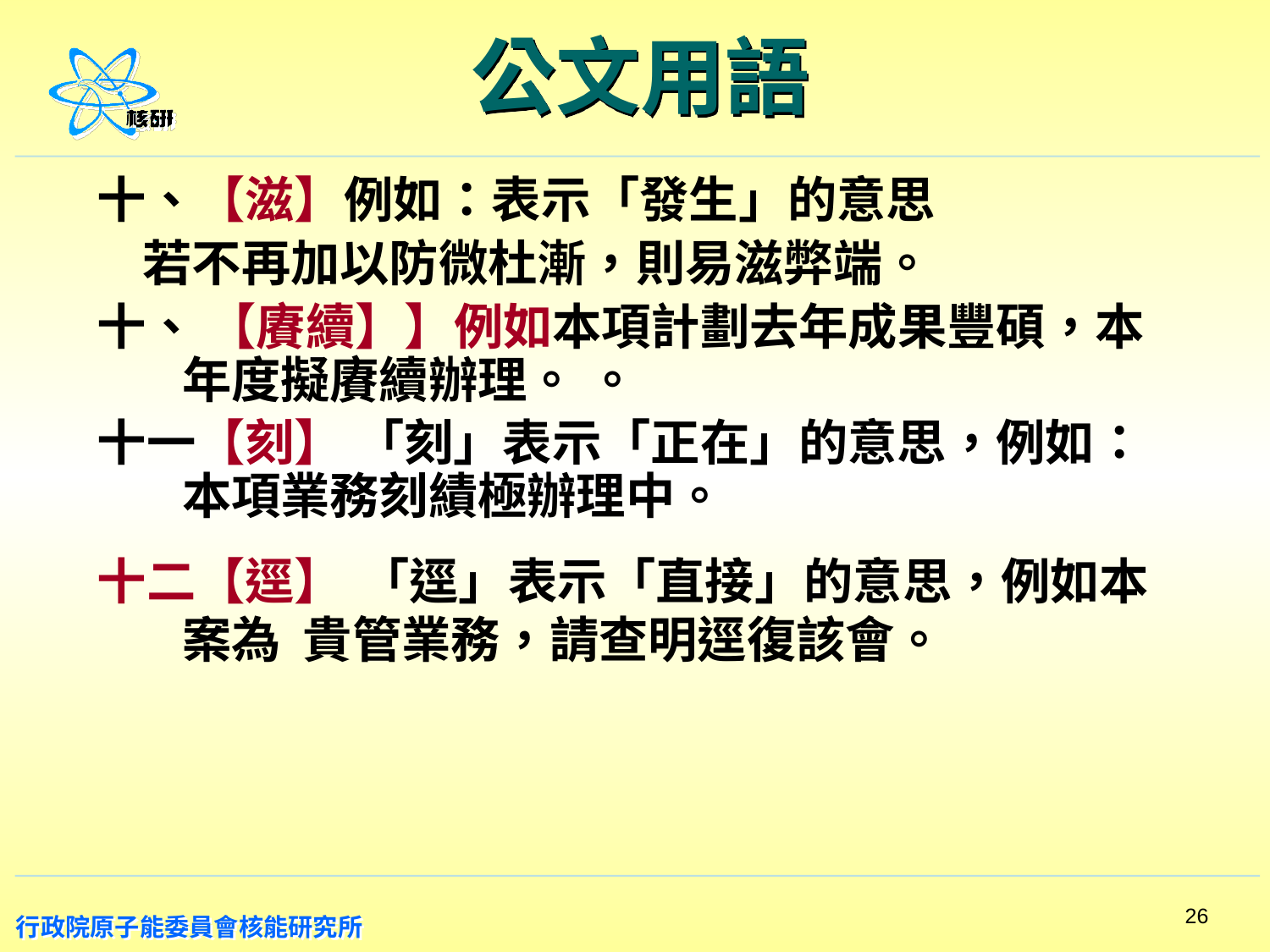

# 公文用語
十、【滋】例如：表示「發生」的意思
   若不再加以防微杜漸，則易滋弊端。
十、 【賡續】】例如本項計劃去年成果豐碩，本年度擬賡續辦理。 。
十一【刻】 「刻」表示「正在」的意思，例如：本項業務刻績極辦理中。
十二【逕】 「逕」表示「直接」的意思，例如本案為  貴管業務，請查明逕復該會。

26